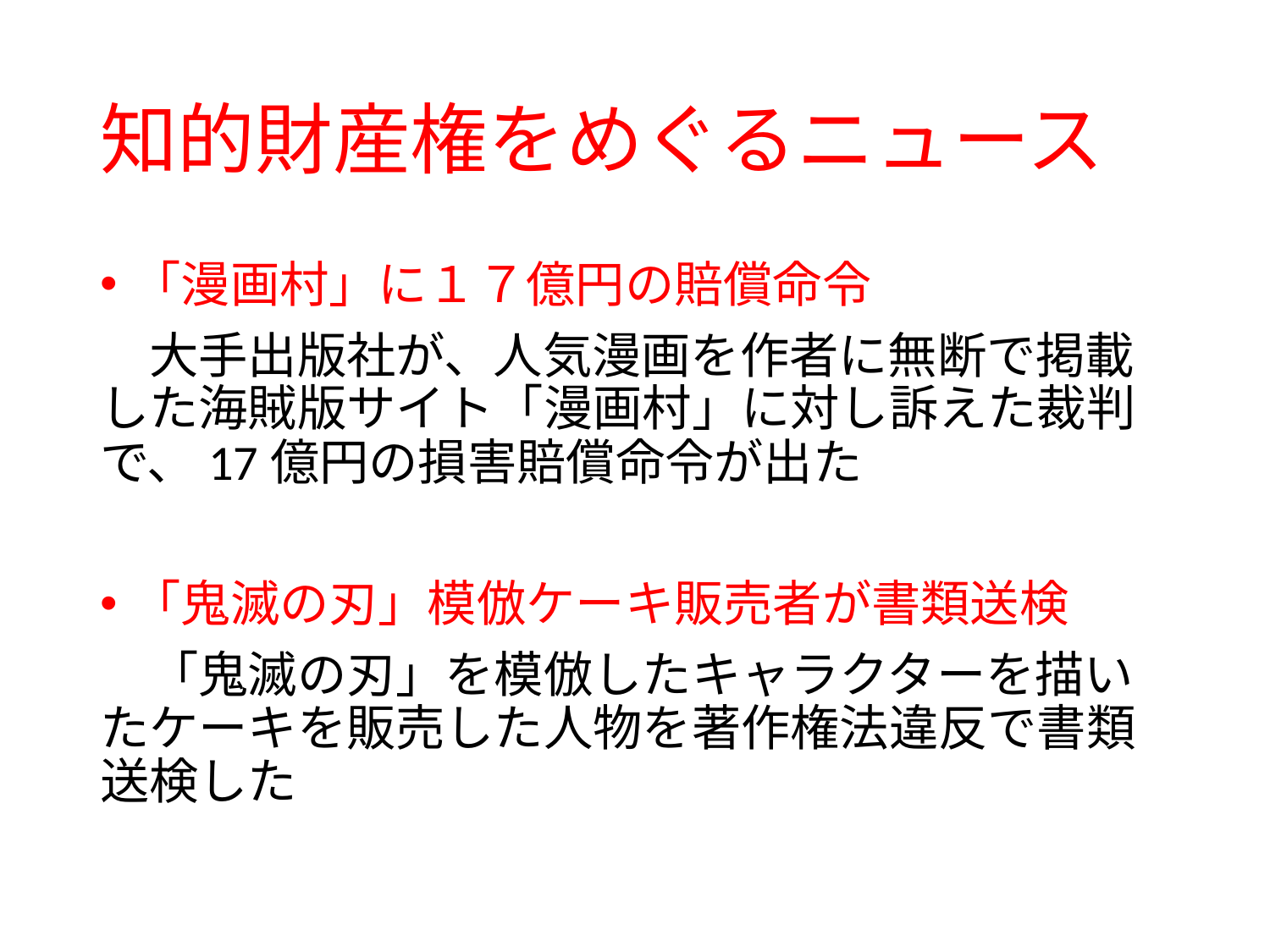

# 知的財産権をめぐるニュース
「漫画村」に１７億円の賠償命令
　大手出版社が、人気漫画を作者に無断で掲載した海賊版サイト「漫画村」に対し訴えた裁判で、17億円の損害賠償命令が出た

「鬼滅の刃」模倣ケーキ販売者が書類送検
　「鬼滅の刃」を模倣したキャラクターを描いたケーキを販売した人物を著作権法違反で書類送検した